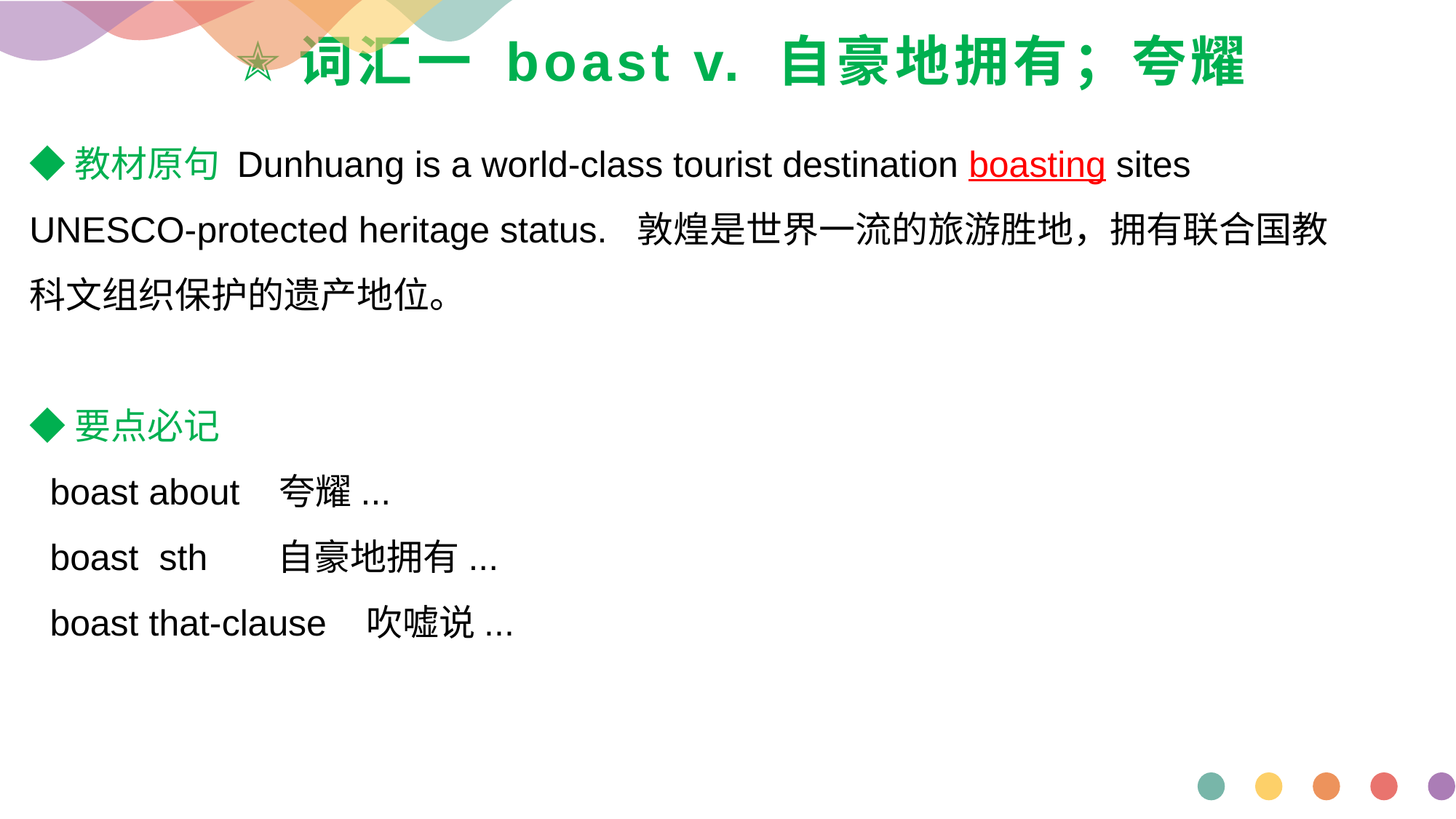

# ✭词汇一 boast v. 自豪地拥有；夸耀
◆教材原句 Dunhuang is a world-class tourist destination boasting sites UNESCO-protected heritage status.  敦煌是世界一流的旅游胜地，拥有联合国教科文组织保护的遗产地位。

◆要点必记
  boast about   夸耀...
  boast  sth      自豪地拥有...
  boast that-clause   吹嘘说...